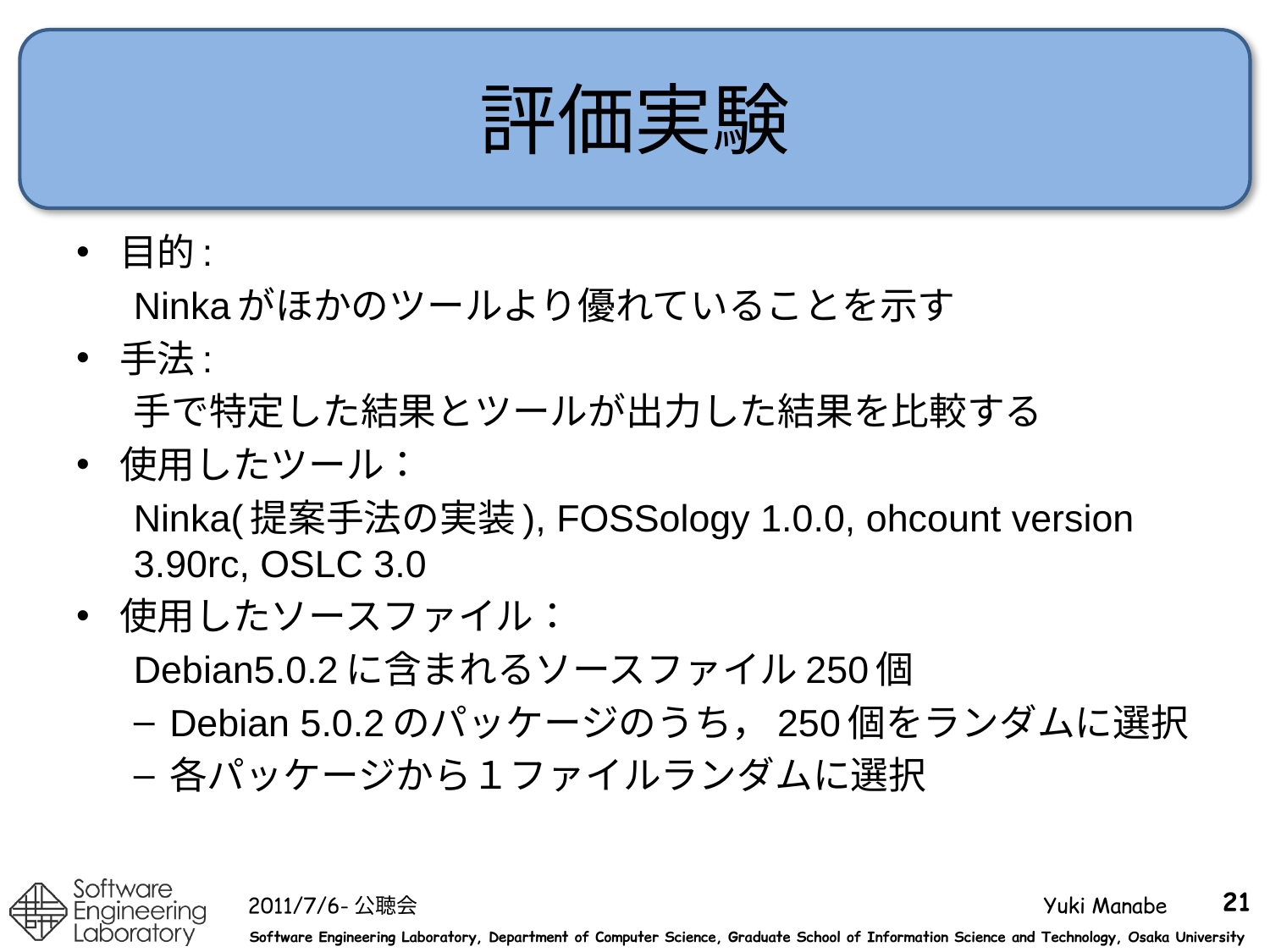

# 評価実験
目的:
Ninkaがほかのツールより優れていることを示す
手法:
手で特定した結果とツールが出力した結果を比較する
使用したツール：
Ninka(提案手法の実装), FOSSology 1.0.0, ohcount version 3.90rc, OSLC 3.0
使用したソースファイル：
Debian5.0.2に含まれるソースファイル250個
Debian 5.0.2のパッケージのうち，250個をランダムに選択
各パッケージから１ファイルランダムに選択
21
2011/7/6-公聴会
Yuki Manabe